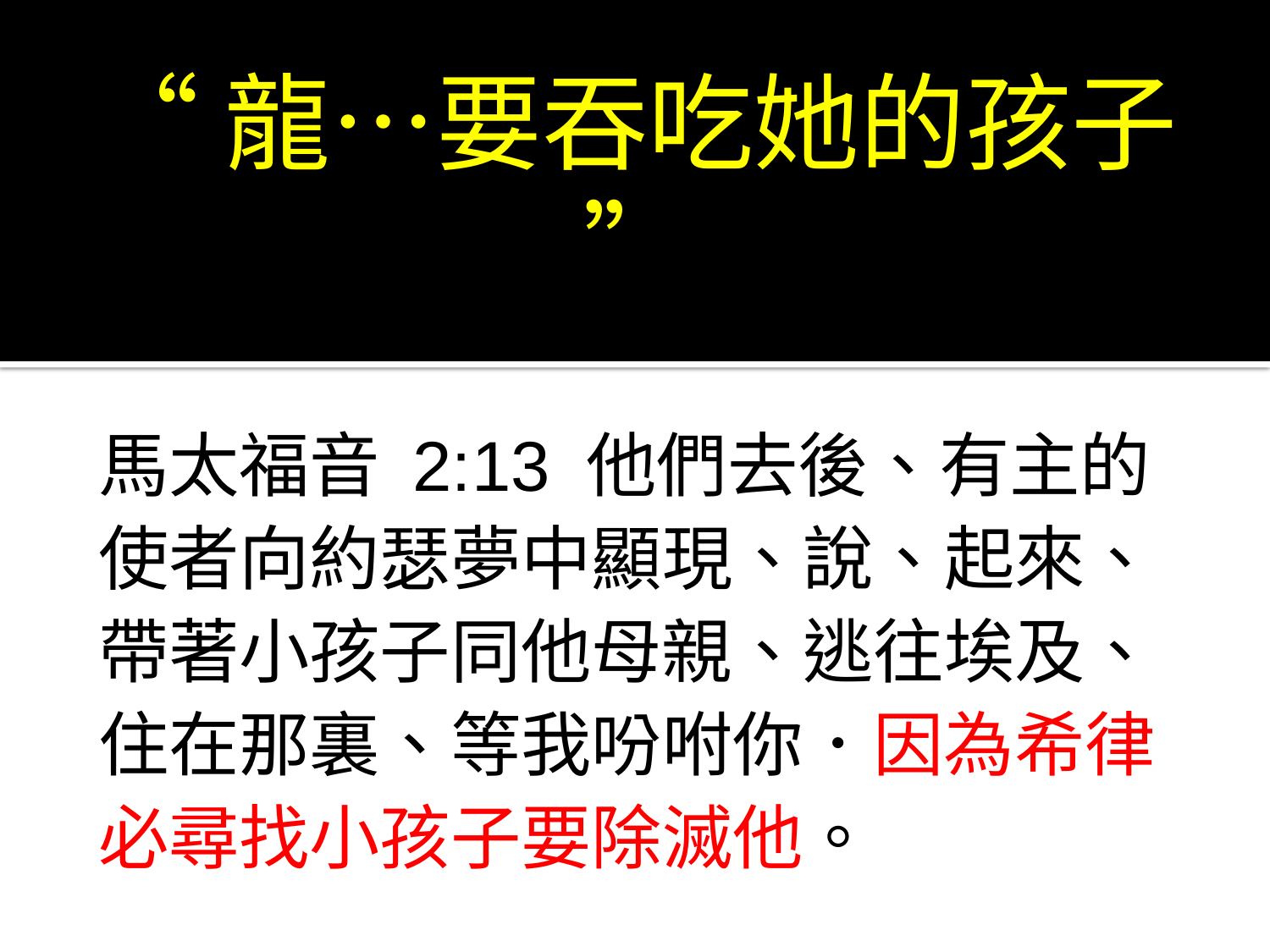

# “龍…要吞吃她的孩子”
馬太福音 2:13 他們去後、有主的使者向約瑟夢中顯現、說、起來、帶著小孩子同他母親、逃往埃及、住在那裏、等我吩咐你．因為希律必尋找小孩子要除滅他。